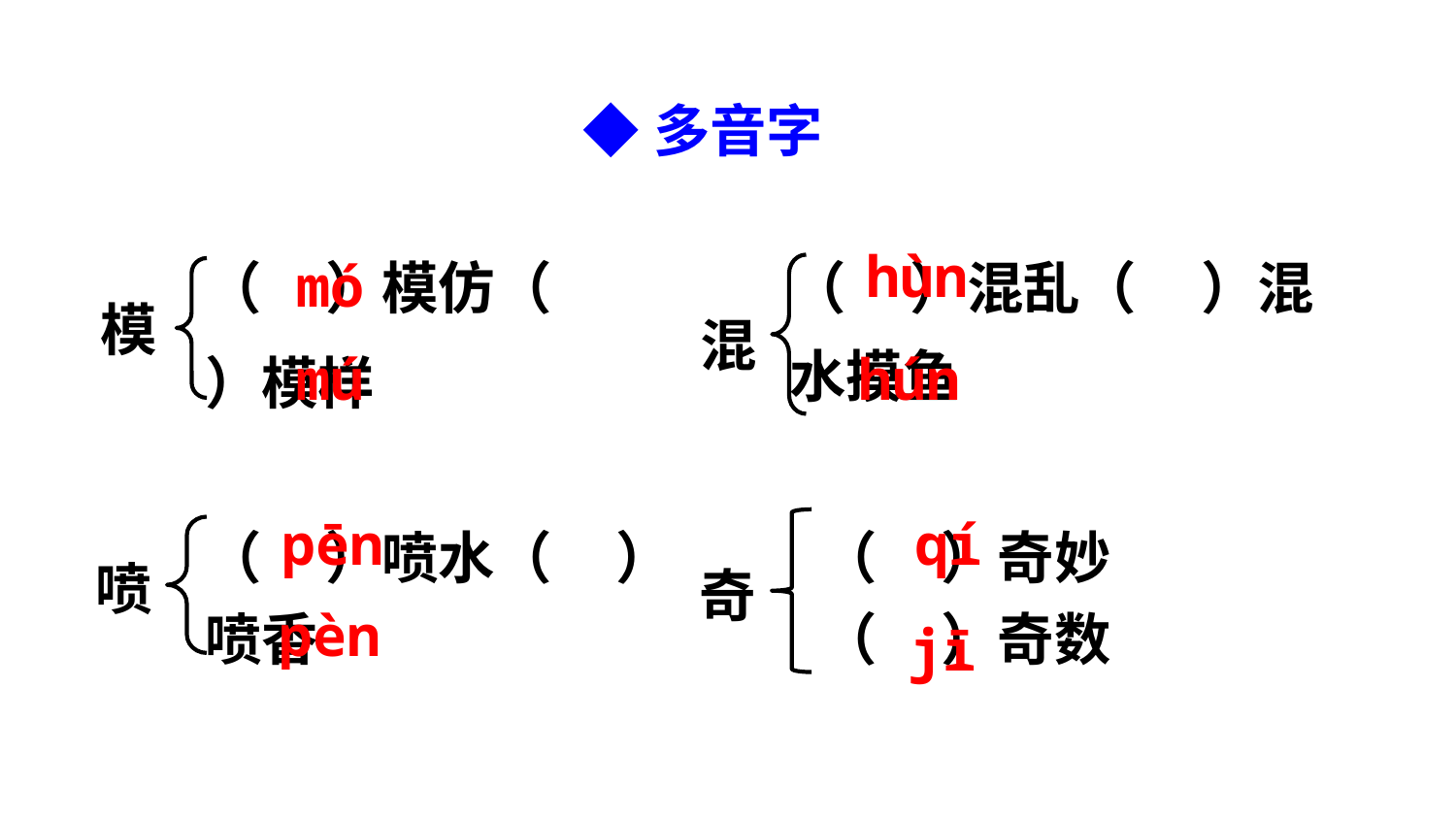

◆多音字
（     ）模仿（     ）模样
（     ）混乱（     ）混水摸鱼
hùn
mó

模
混
hún
mú
pēn
（     ）奇妙
（     ）奇数
（     ）喷水（     ）喷香
qí

喷
奇
pèn
jī